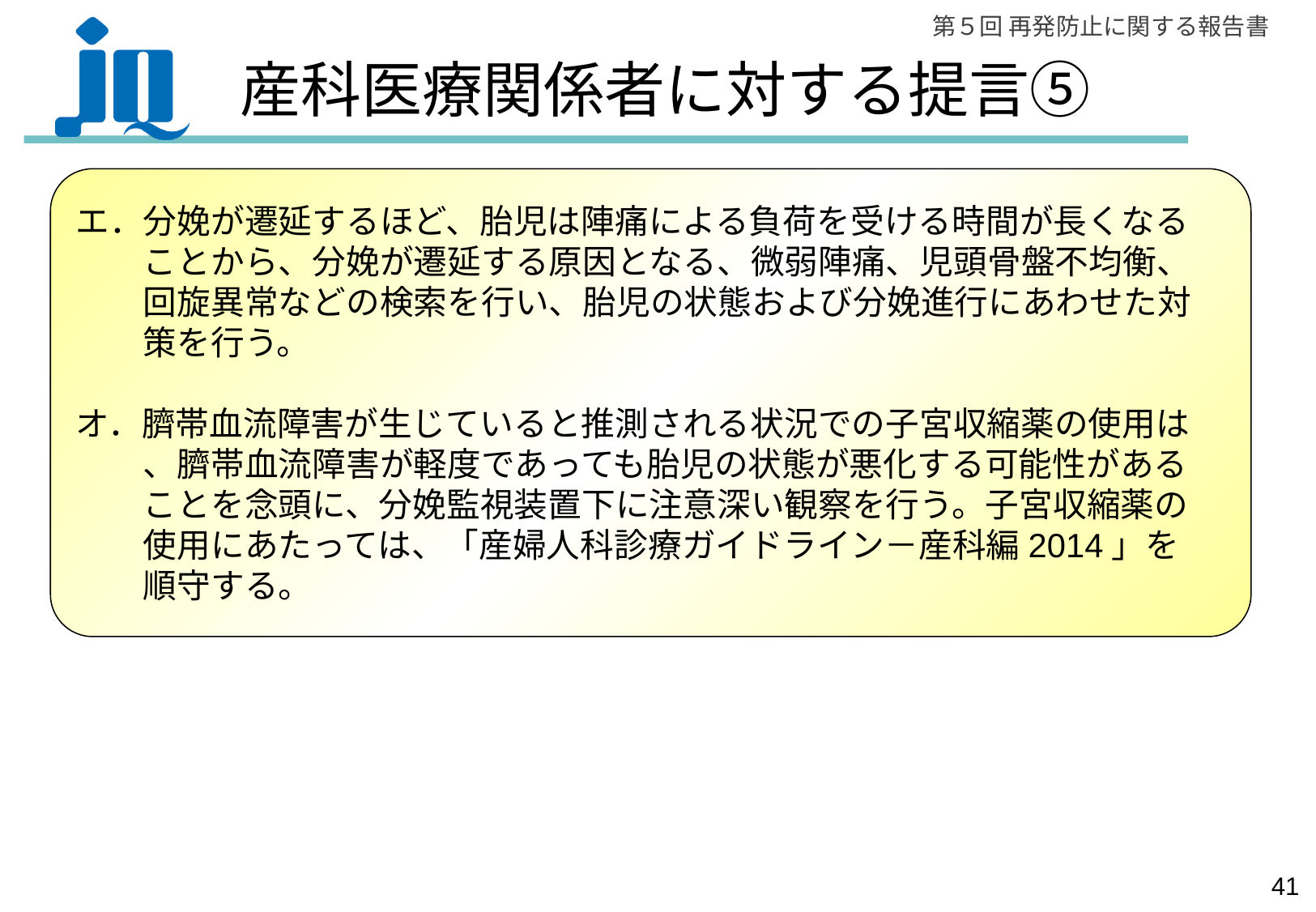

# 産科医療関係者に対する提言⑤
エ．分娩が遷延するほど、胎児は陣痛による負荷を受ける時間が長くなる
　　ことから、分娩が遷延する原因となる、微弱陣痛、児頭骨盤不均衡、
　　回旋異常などの検索を行い、胎児の状態および分娩進行にあわせた対
　　策を行う。

オ．臍帯血流障害が生じていると推測される状況での子宮収縮薬の使用は
　　、臍帯血流障害が軽度であっても胎児の状態が悪化する可能性がある
　　ことを念頭に、分娩監視装置下に注意深い観察を行う。子宮収縮薬の
　　使用にあたっては、「産婦人科診療ガイドライン－産科編2014」を
　　順守する。
41